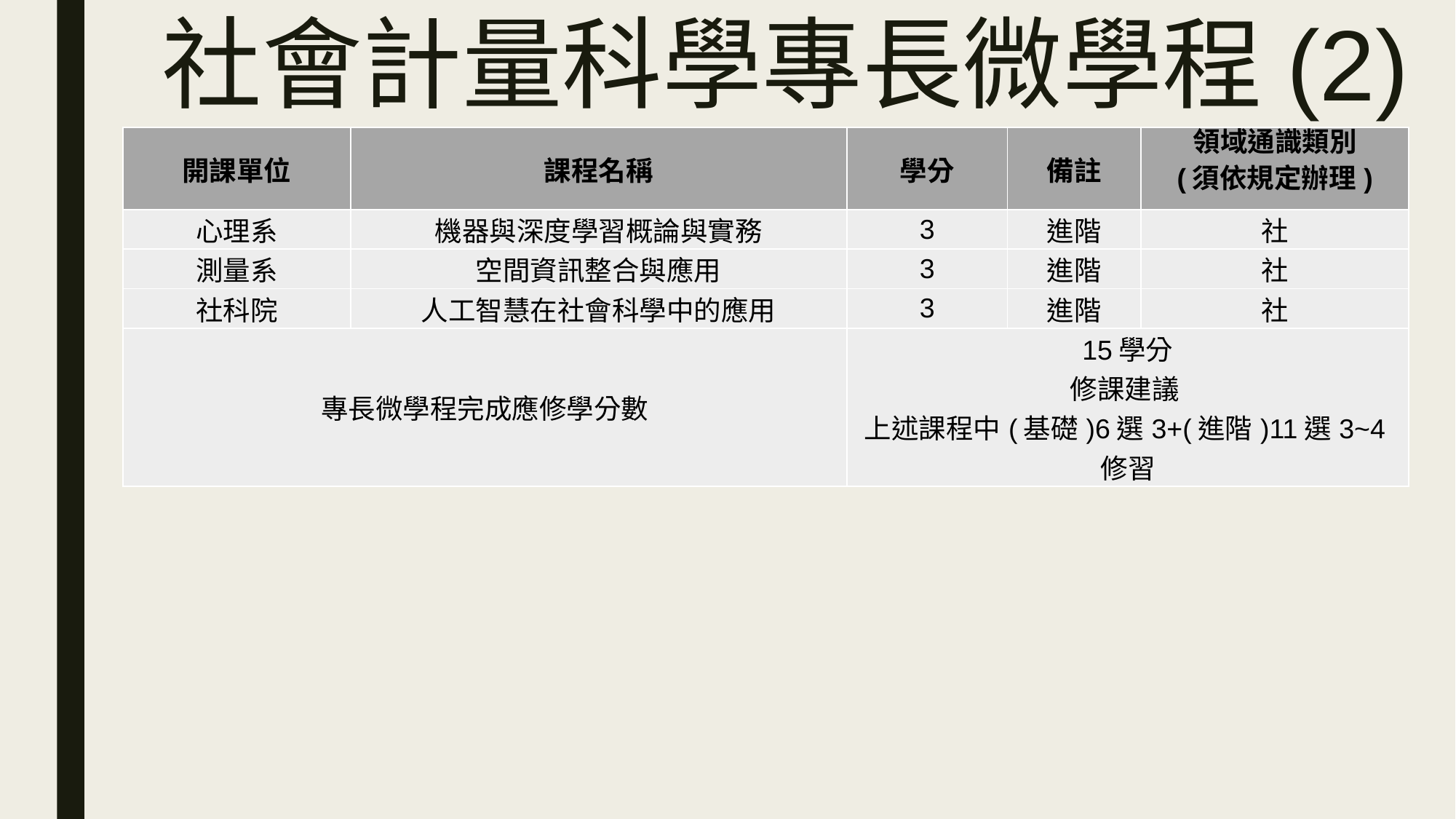

# 社會計量科學專長微學程(2)
| 開課單位 | 課程名稱 | 學分 | 備註 | 領域通識類別 (須依規定辦理) |
| --- | --- | --- | --- | --- |
| 心理系 | 機器與深度學習概論與實務 | 3 | 進階 | 社 |
| 測量系 | 空間資訊整合與應用 | 3 | 進階 | 社 |
| 社科院 | 人工智慧在社會科學中的應用 | 3 | 進階 | 社 |
| 專長微學程完成應修學分數 |  | 15學分 修課建議 上述課程中(基礎)6選3+(進階)11選3~4修習 |  |  |